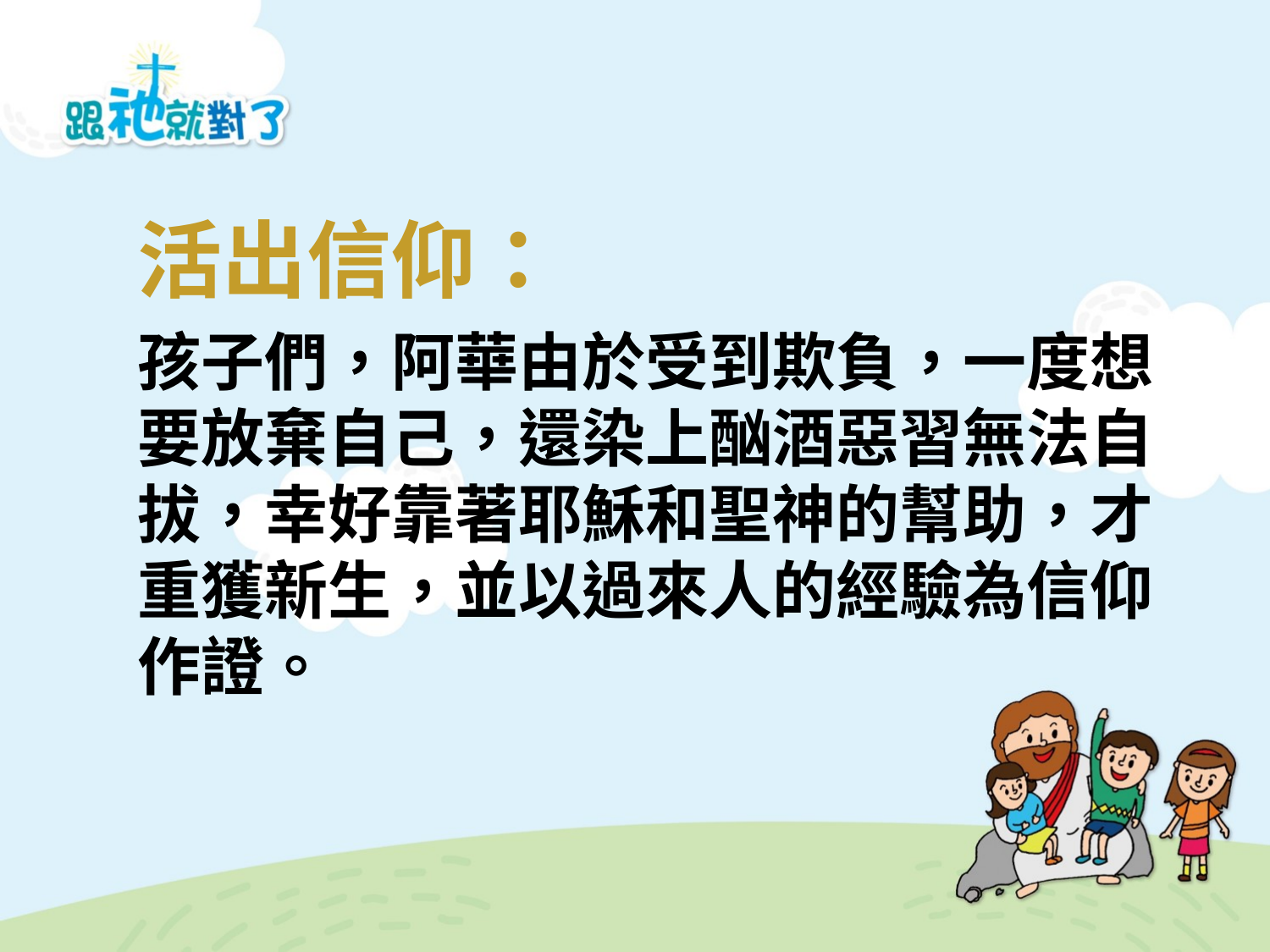

活出信仰：
孩子們，阿華由於受到欺負，一度想要放棄自己，還染上酗酒惡習無法自拔，幸好靠著耶穌和聖神的幫助，才重獲新生，並以過來人的經驗為信仰作證。